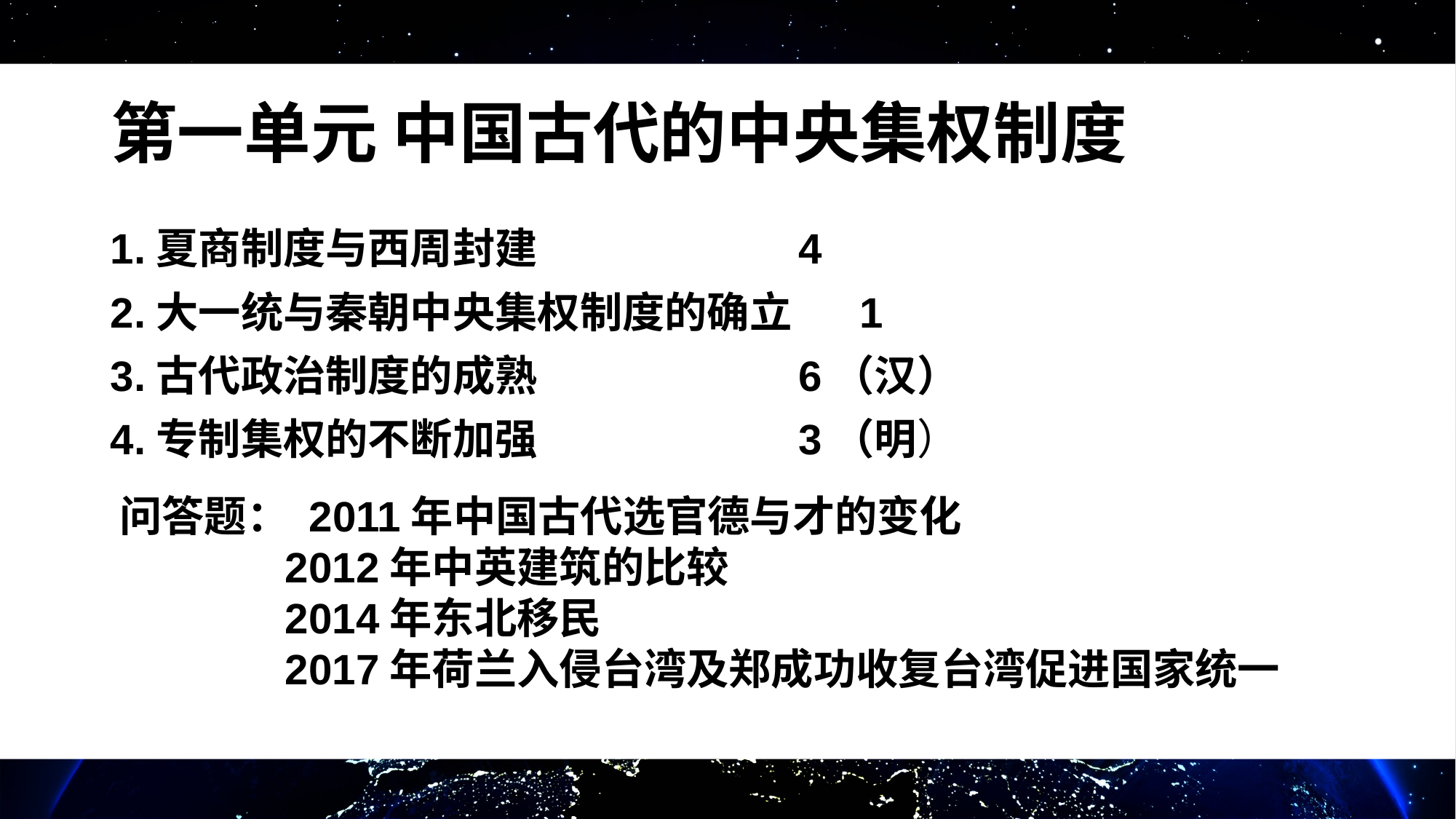

# 第一单元 中国古代的中央集权制度
1.夏商制度与西周封建                          4
2.大一统与秦朝中央集权制度的确立      1
3.古代政治制度的成熟                          6（汉）
4.专制集权的不断加强                          3（明）
问答题： 2011年中国古代选官德与才的变化
              2012年中英建筑的比较
              2014年东北移民
              2017年荷兰入侵台湾及郑成功收复台湾促进国家统一